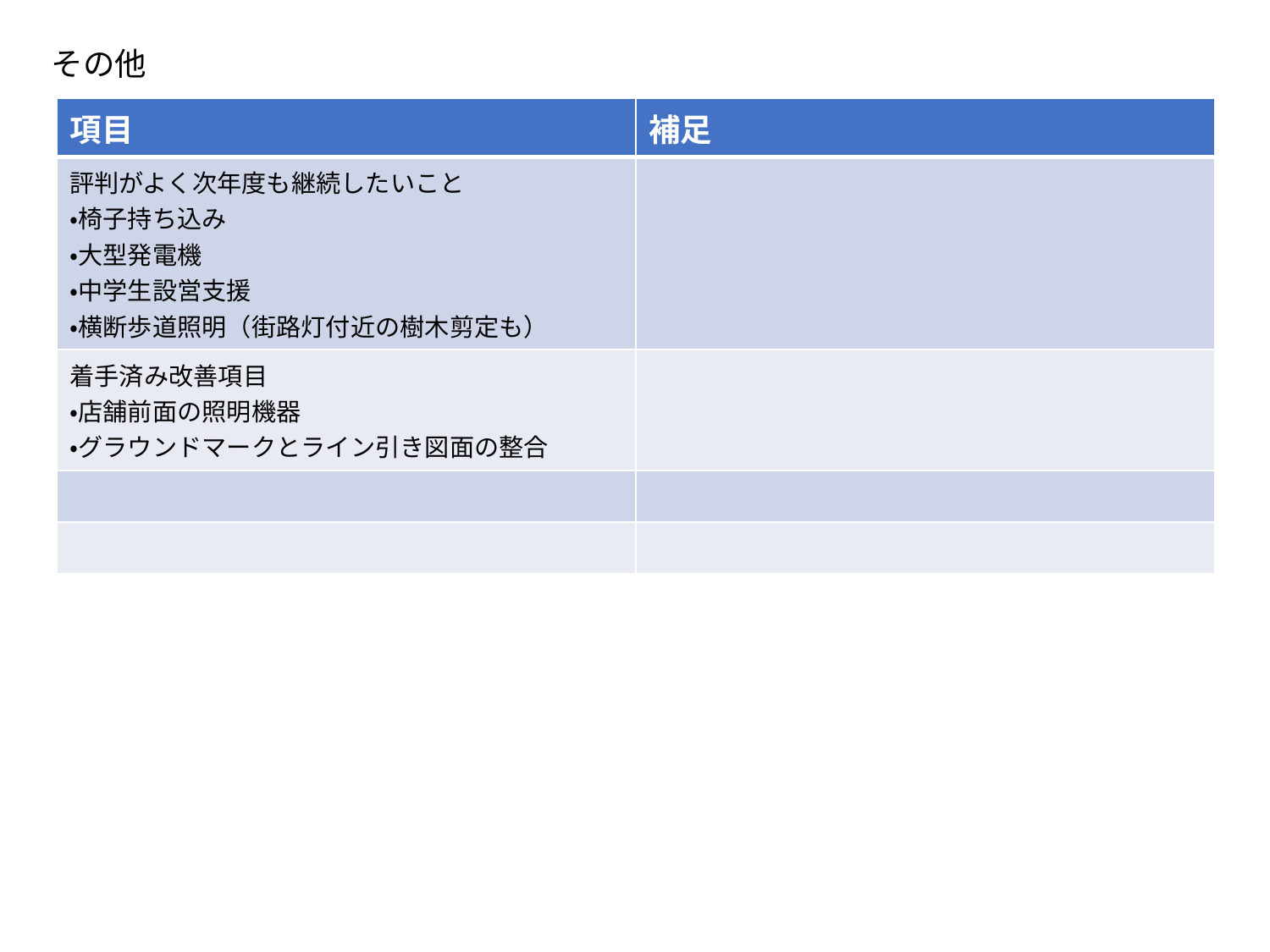

その他
| 項目 | 補足 |
| --- | --- |
| 評判がよく次年度も継続したいこと ・椅子持ち込み ・大型発電機 ・中学生設営支援 ・横断歩道照明（街路灯付近の樹木剪定も） |  |
| 着手済み改善項目 ・店舗前面の照明機器 ・グラウンドマークとライン引き図面の整合 |  |
|  |  |
|  |  |